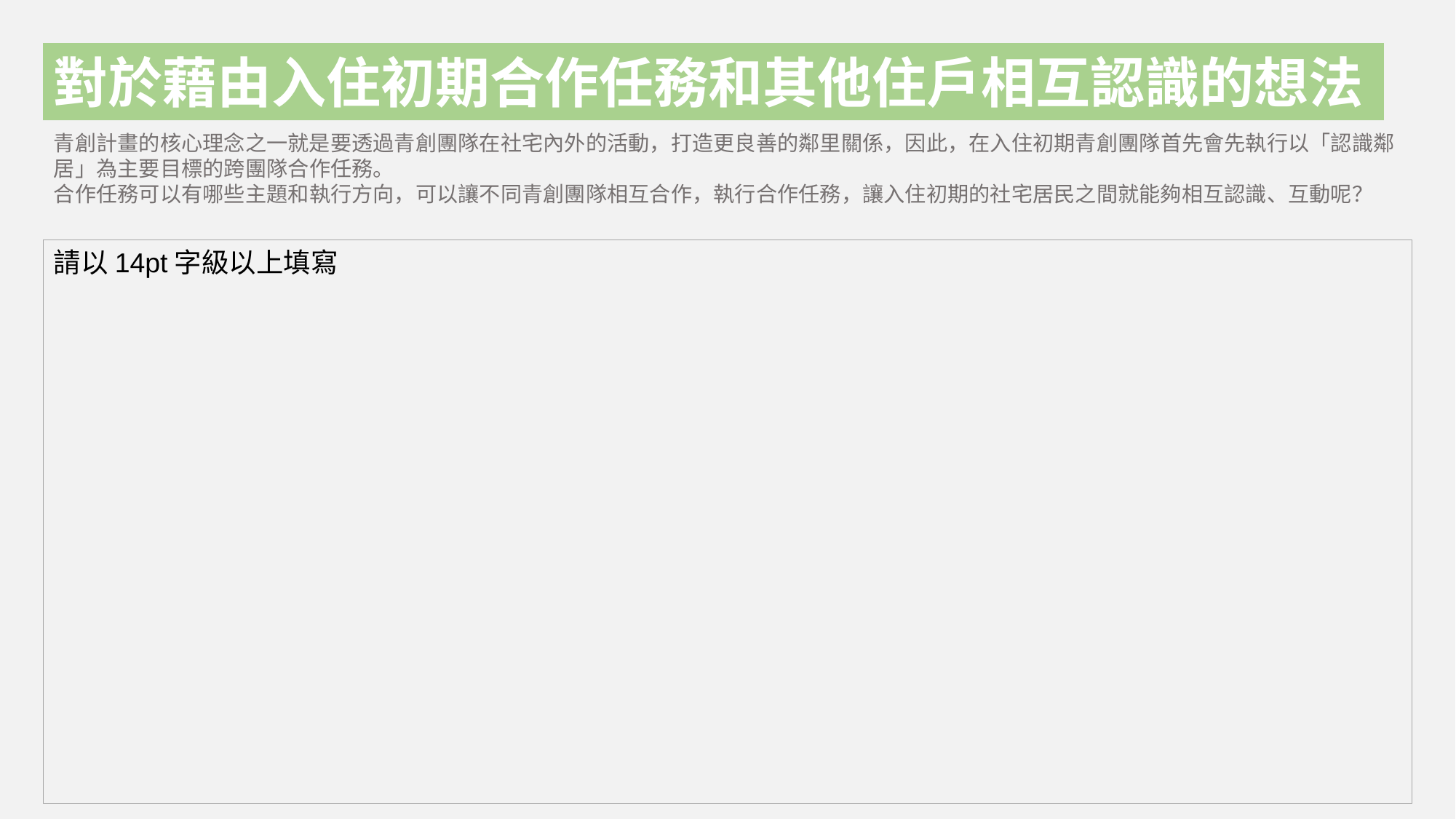

對於藉由入住初期合作任務和其他住戶相互認識的想法

青創計畫的核心理念之一就是要透過青創團隊在社宅內外的活動，打造更良善的鄰里關係，因此，在入住初期青創團隊首先會先執行以「認識鄰居」為主要目標的跨團隊合作任務。
合作任務可以有哪些主題和執行方向，可以讓不同青創團隊相互合作，執行合作任務，讓入住初期的社宅居民之間就能夠相互認識、互動呢？
請以14pt字級以上填寫